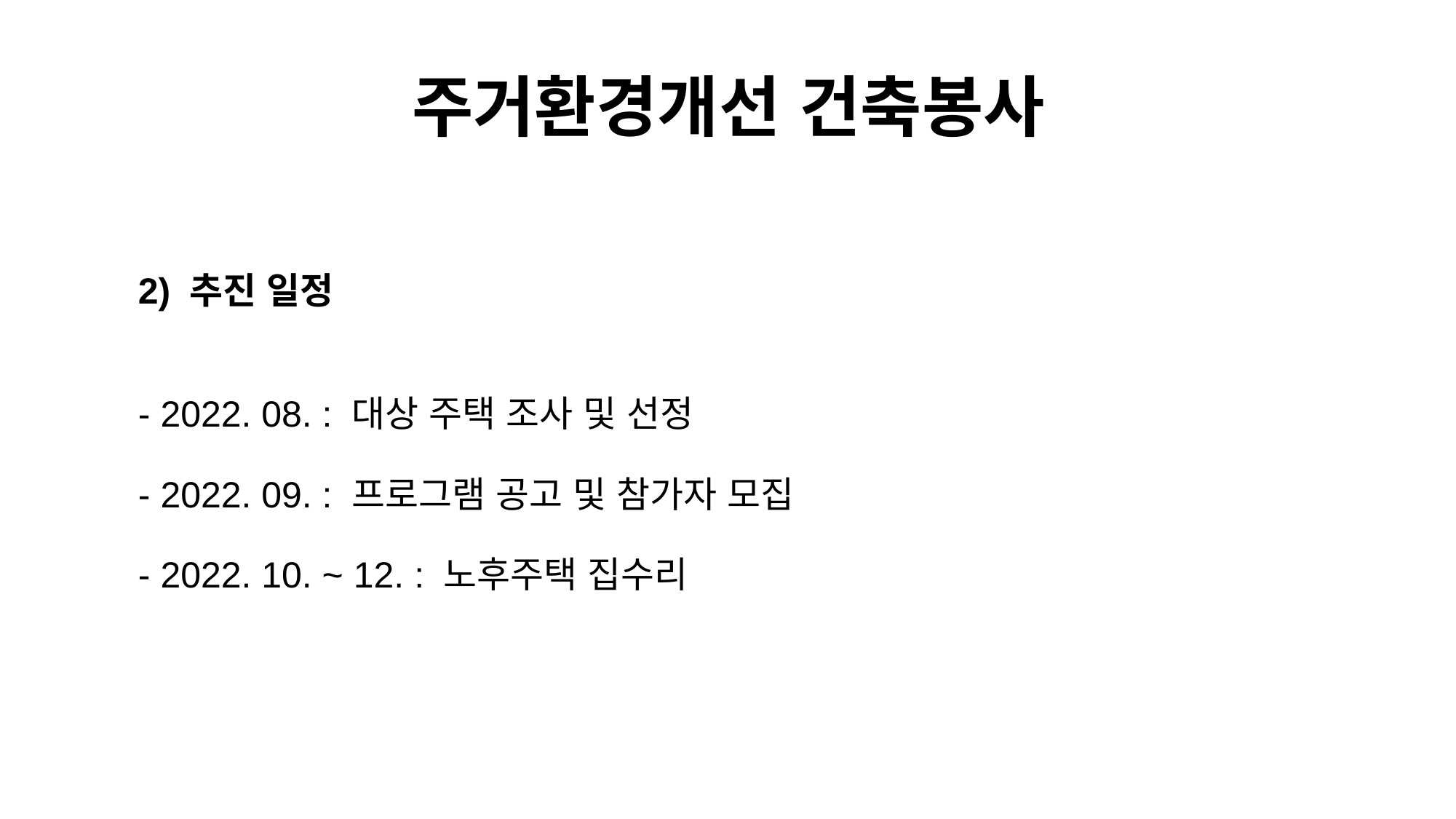

# 주거환경개선 건축봉사
2) 추진 일정

- 2022. 08. : 대상 주택 조사 및 선정
- 2022. 09. : 프로그램 공고 및 참가자 모집
- 2022. 10. ~ 12. : 노후주택 집수리